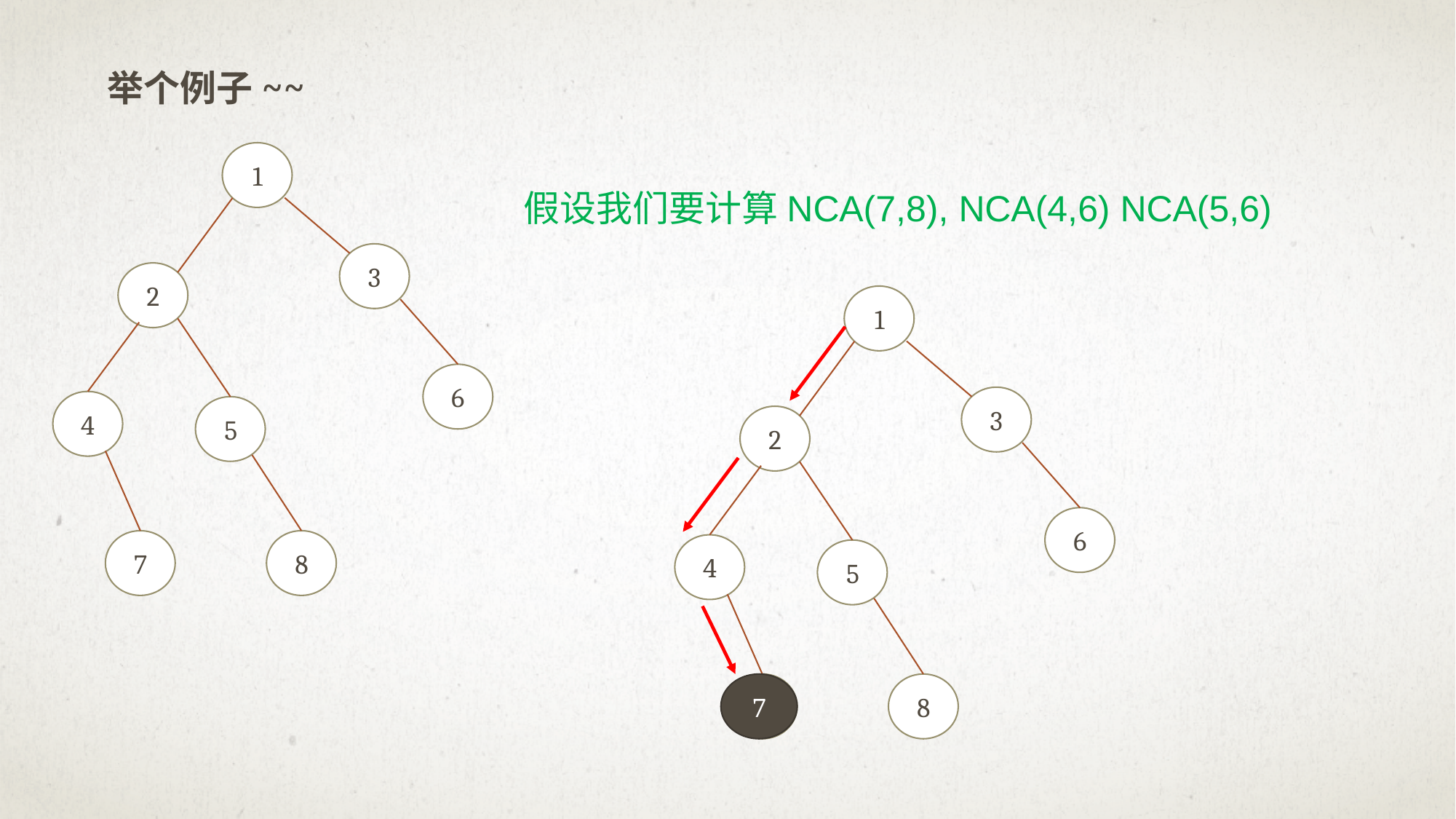

举个例子~~
1
假设我们要计算NCA(7,8), NCA(4,6) NCA(5,6)
3
2
1
6
3
4
5
2
6
8
7
4
5
7
8
7